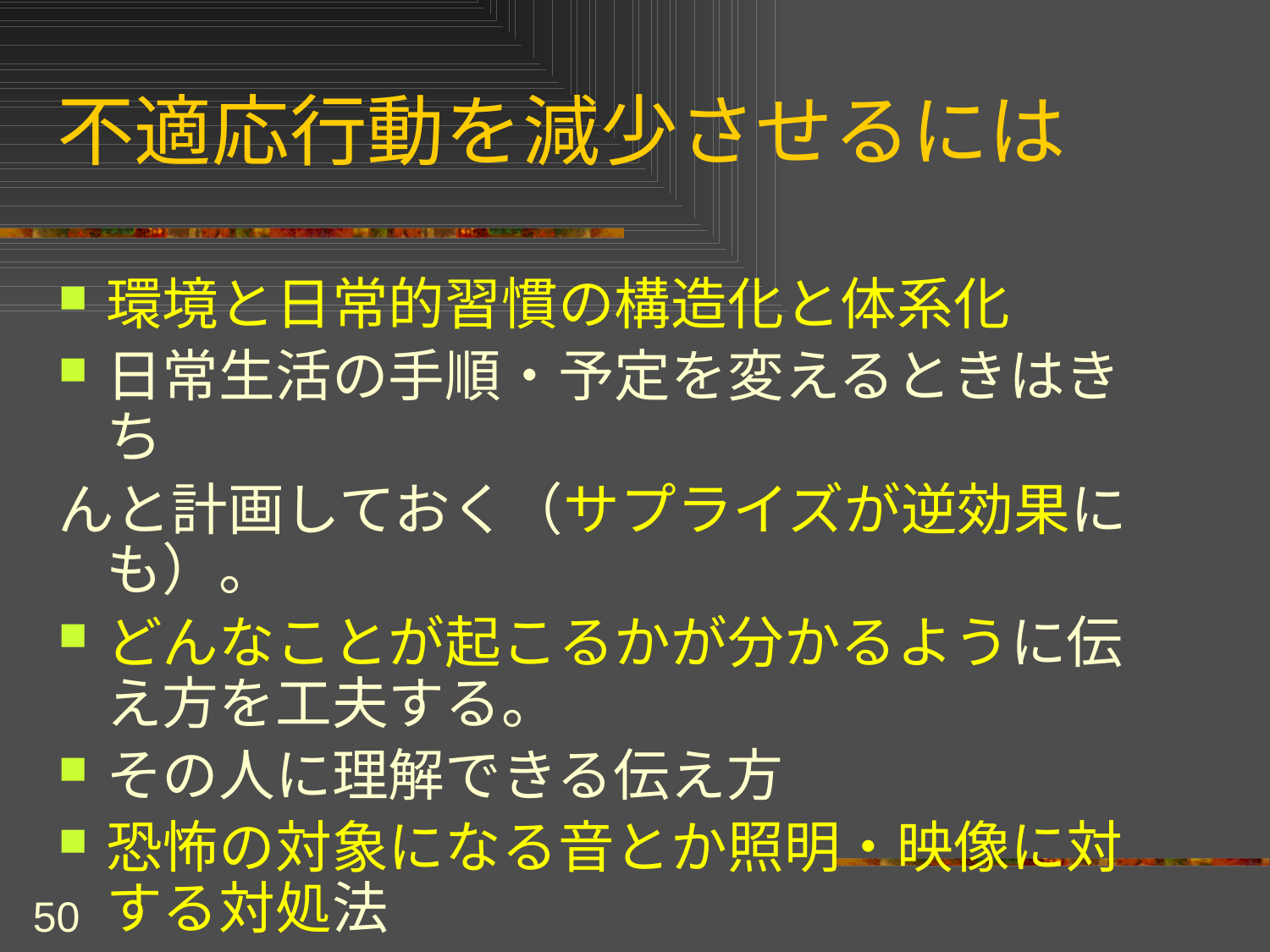

# 不適応行動を減少させるには
環境と日常的習慣の構造化と体系化
日常生活の手順・予定を変えるときはきち
んと計画しておく（サプライズが逆効果にも）。
どんなことが起こるかが分かるように伝え方を工夫する。
その人に理解できる伝え方
恐怖の対象になる音とか照明・映像に対する対処法
50